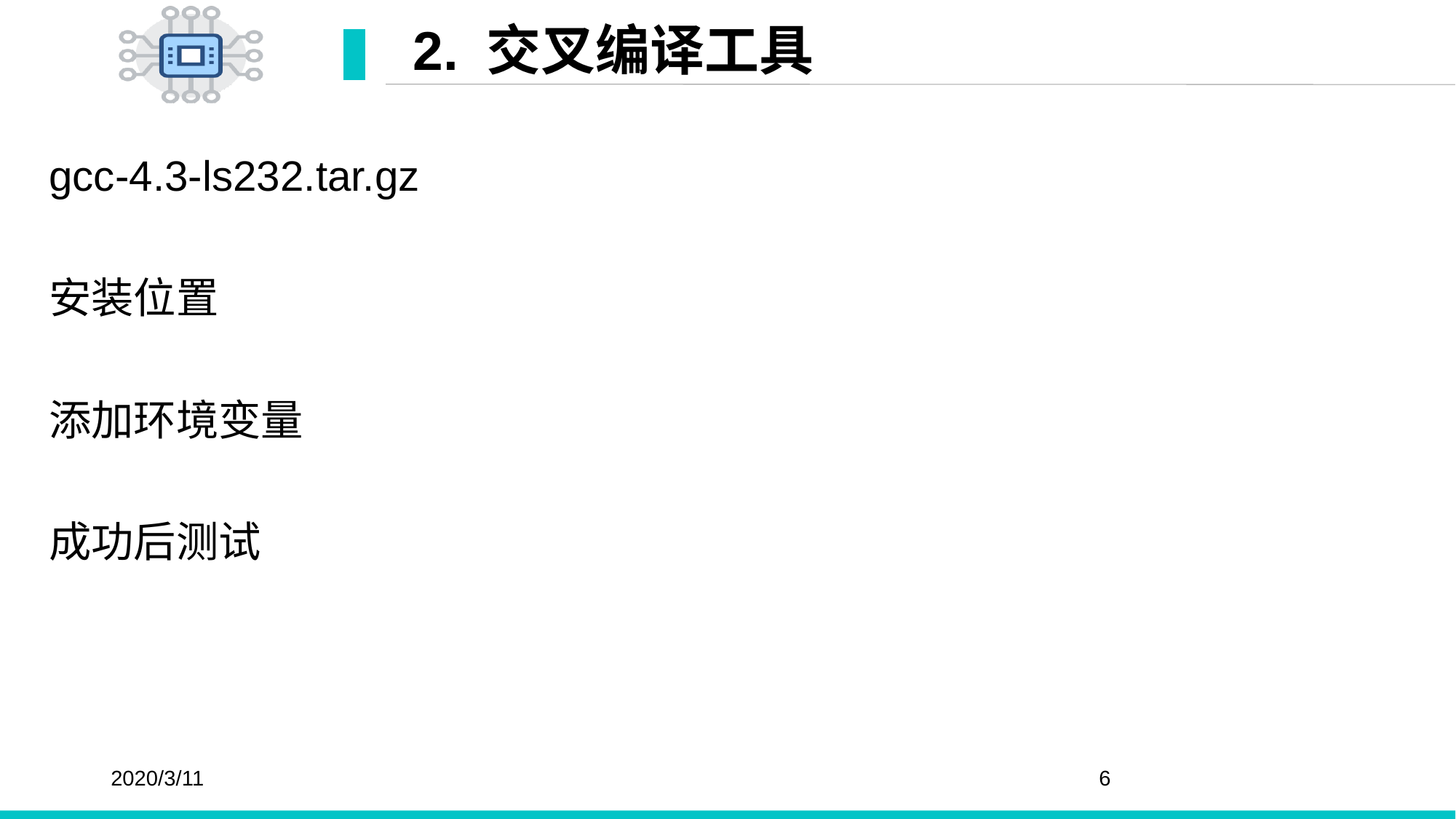

# 2. 交叉编译工具
gcc-4.3-ls232.tar.gz

安装位置

添加环境变量

成功后测试
2020/3/11
6